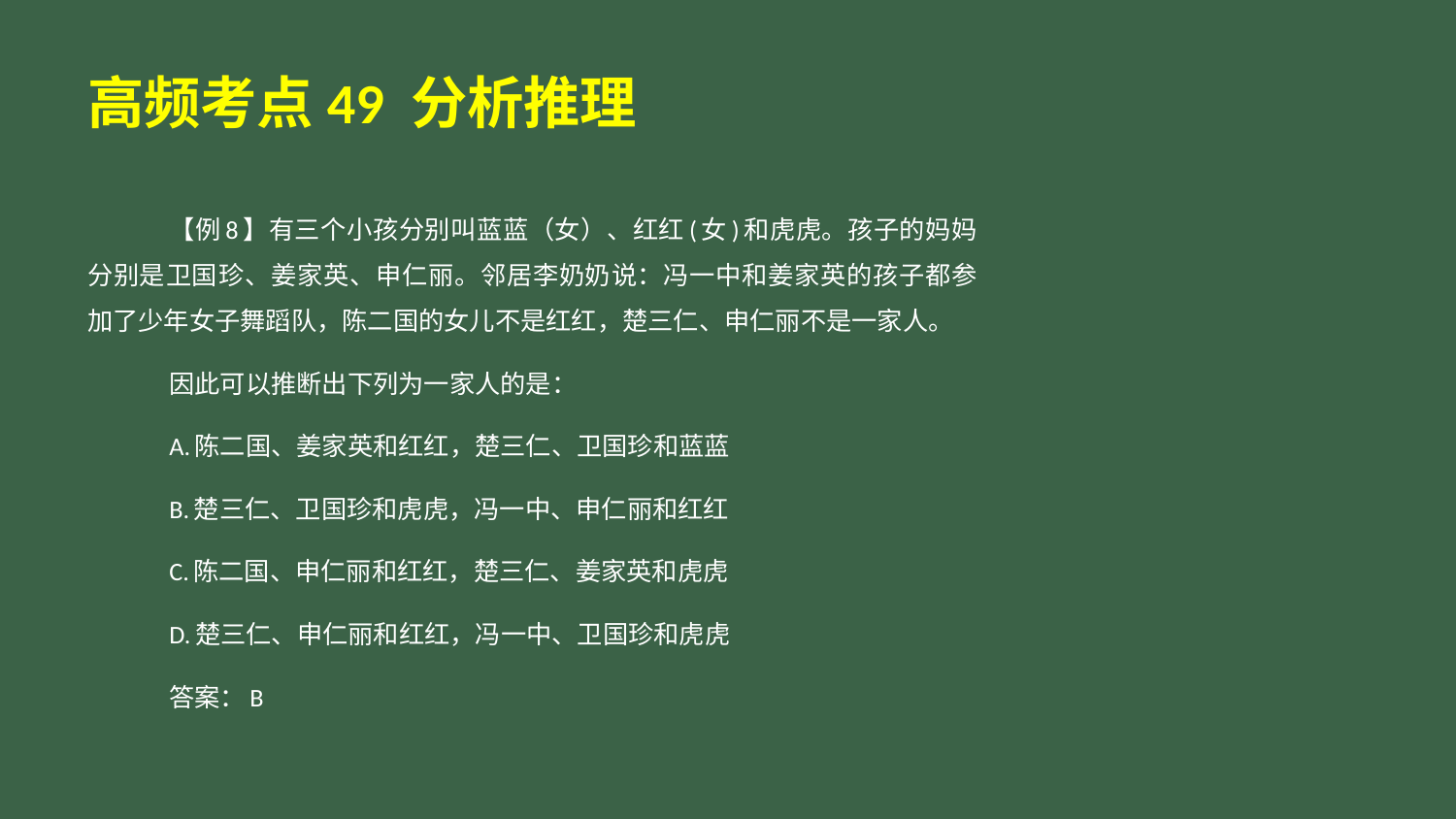

# 高频考点49 分析推理
【例8】有三个小孩分别叫蓝蓝（女）、红红(女)和虎虎。孩子的妈妈分别是卫国珍、姜家英、申仁丽。邻居李奶奶说：冯一中和姜家英的孩子都参加了少年女子舞蹈队，陈二国的女儿不是红红，楚三仁、申仁丽不是一家人。
因此可以推断出下列为一家人的是：
A.陈二国、姜家英和红红，楚三仁、卫国珍和蓝蓝
B.楚三仁、卫国珍和虎虎，冯一中、申仁丽和红红
C.陈二国、申仁丽和红红，楚三仁、姜家英和虎虎
D.楚三仁、申仁丽和红红，冯一中、卫国珍和虎虎
答案：B